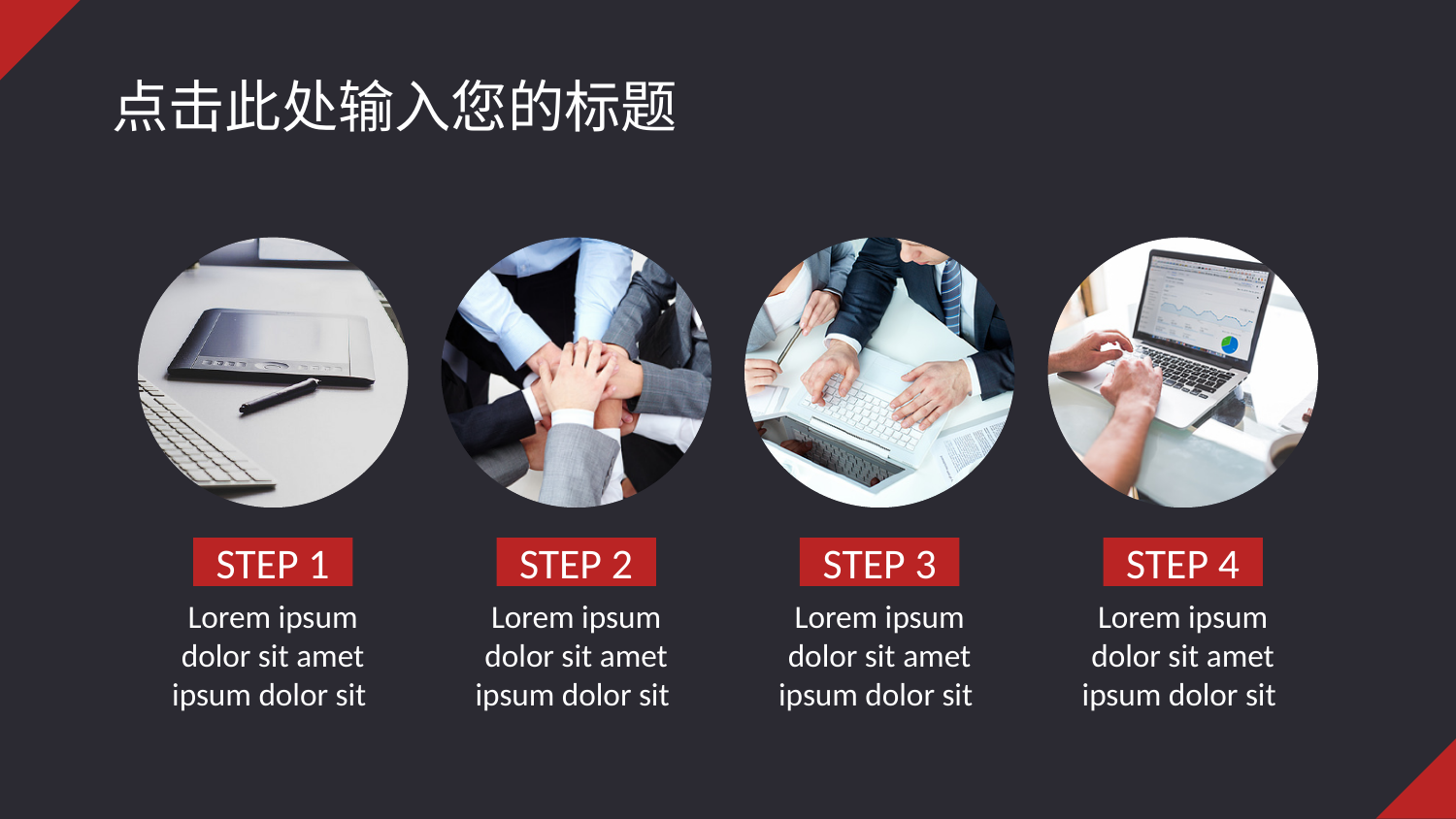

# 点击此处输入您的标题

STEP 1
STEP 2
STEP 3
STEP 4
Lorem ipsum dolor sit amet ipsum dolor sit
Lorem ipsum dolor sit amet ipsum dolor sit
Lorem ipsum dolor sit amet ipsum dolor sit
Lorem ipsum dolor sit amet ipsum dolor sit